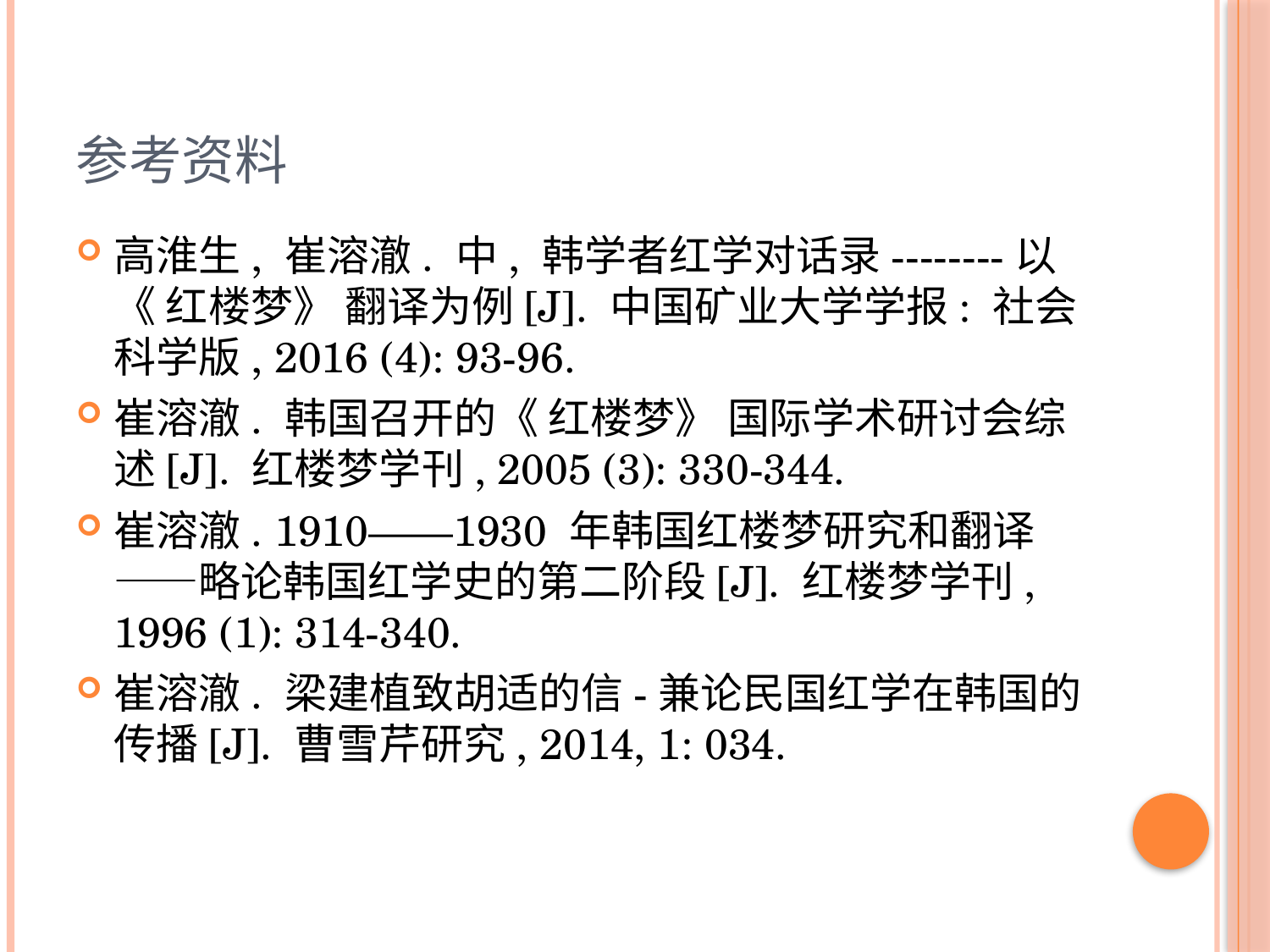

# 参考资料
高淮生, 崔溶澈. 中, 韩学者红学对话录--------以《 红楼梦》 翻译为例[J]. 中国矿业大学学报: 社会科学版, 2016 (4): 93-96.
崔溶澈. 韩国召开的《 红楼梦》 国际学术研讨会综述[J]. 红楼梦学刊, 2005 (3): 330-344.
崔溶澈. 1910——1930 年韩国红楼梦研究和翻译——略论韩国红学史的第二阶段[J]. 红楼梦学刊, 1996 (1): 314-340.
崔溶澈. 梁建植致胡适的信-兼论民国红学在韩国的传播[J]. 曹雪芹研究, 2014, 1: 034.